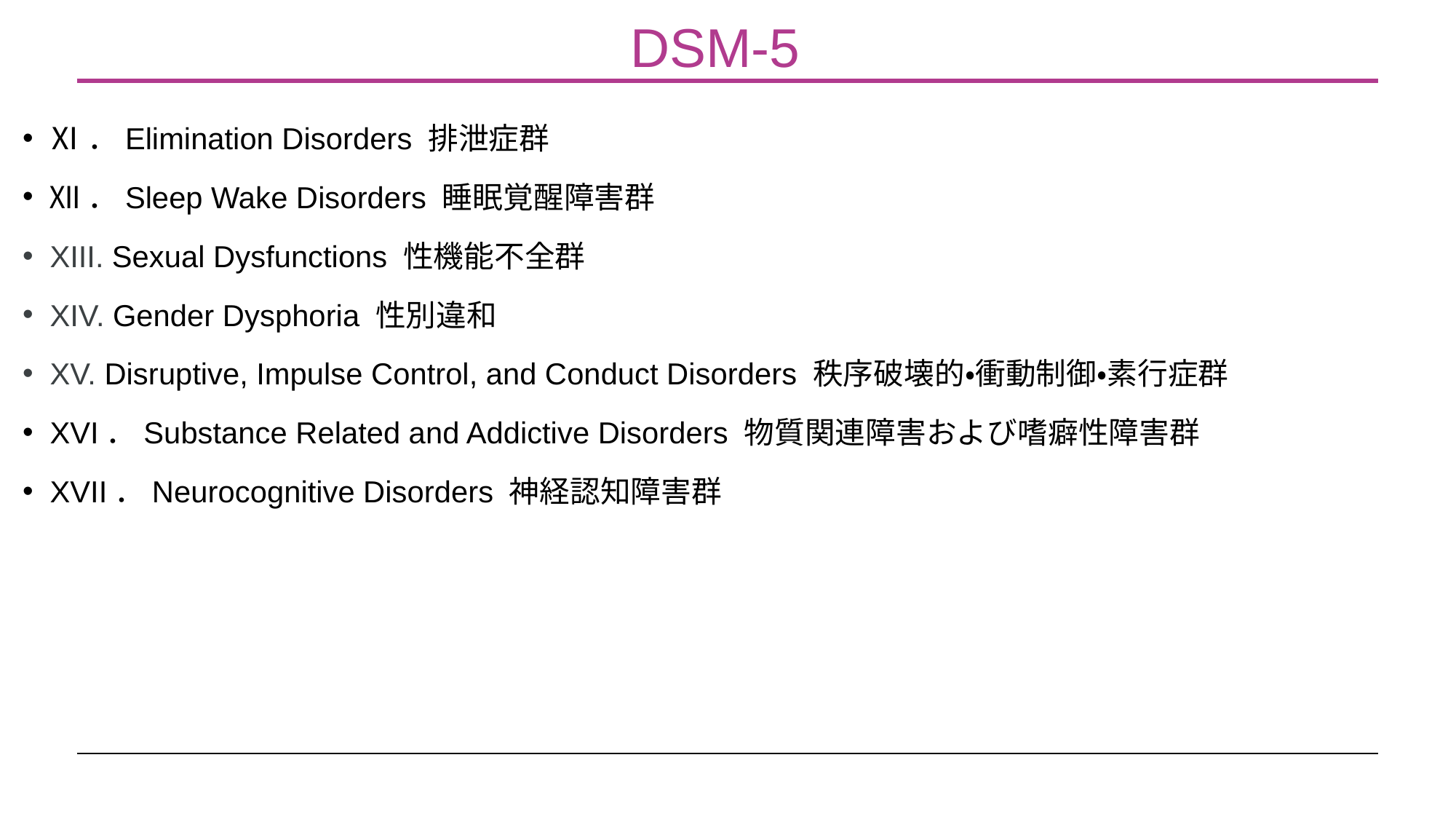

# DSM-5
Ⅺ．Elimination Disorders 排泄症群
Ⅻ．Sleep Wake Disorders 睡眠覚醒障害群
XIII. Sexual Dysfunctions 性機能不全群
XIV. Gender Dysphoria 性別違和
XV. Disruptive, Impulse Control, and Conduct Disorders 秩序破壊的・衝動制御・素行症群
XVI．Substance Related and Addictive Disorders 物質関連障害および嗜癖性障害群
XVII．Neurocognitive Disorders 神経認知障害群